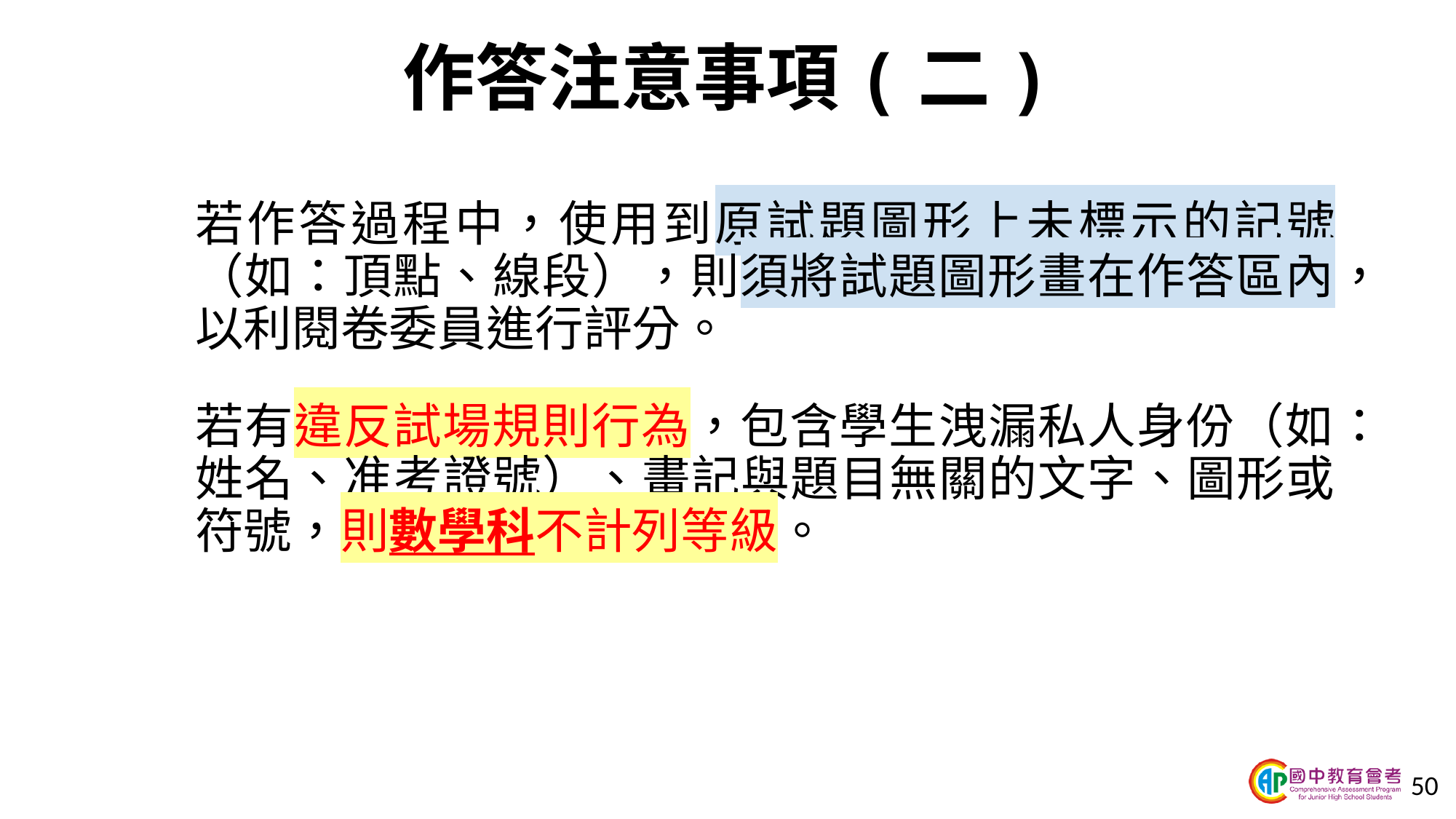

# 作答注意事項(二)
若作答過程中，使用到原試題圖形上未標示的記號（如：頂點、線段），則須將試題圖形畫在作答區內，以利閱卷委員進行評分。
若有違反試場規則行為，包含學生洩漏私人身份（如：姓名、准考證號）、畫記與題目無關的文字、圖形或符號，則數學科不計列等級。

50